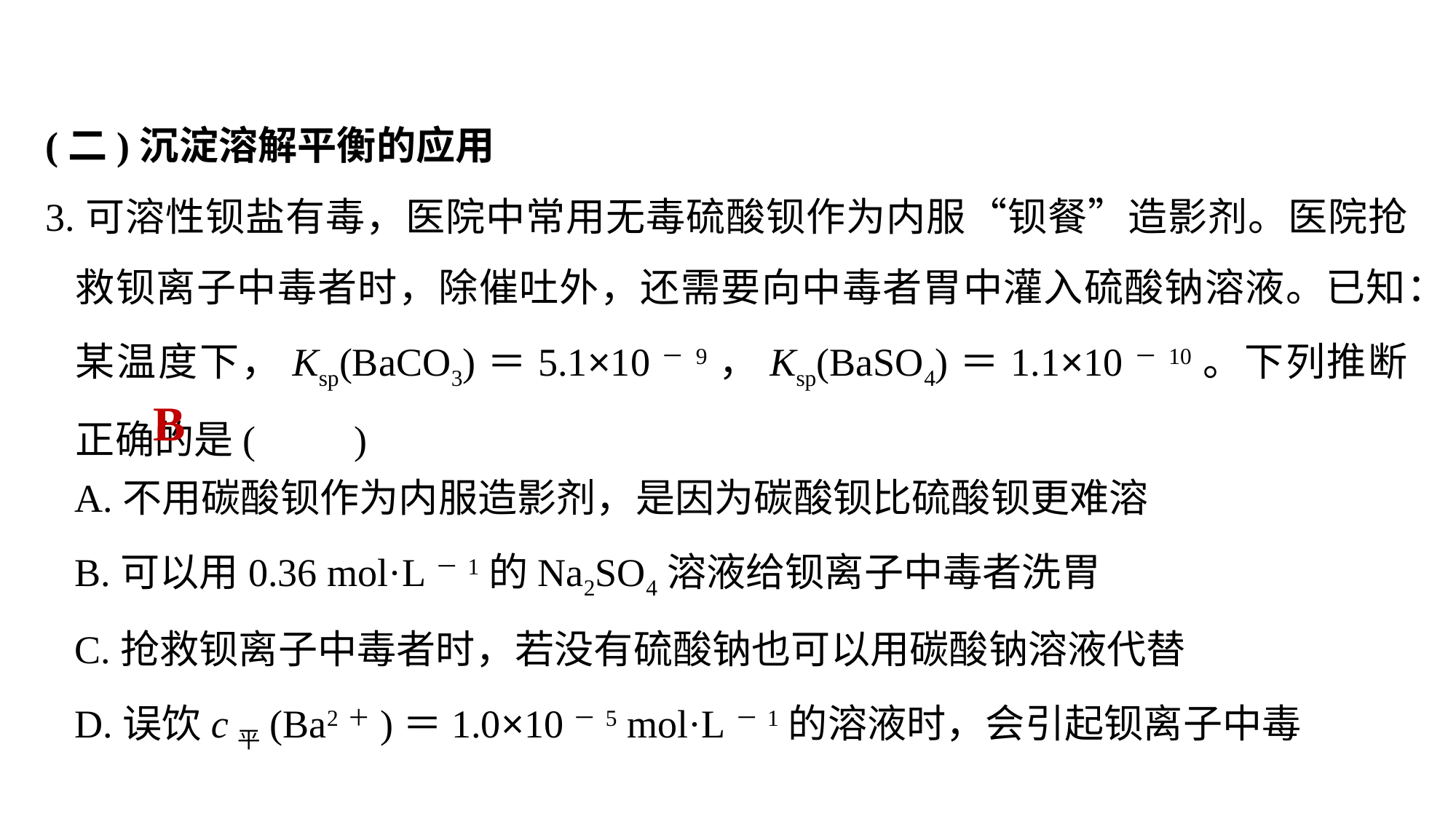

(二)沉淀溶解平衡的应用
3.可溶性钡盐有毒，医院中常用无毒硫酸钡作为内服“钡餐”造影剂。医院抢救钡离子中毒者时，除催吐外，还需要向中毒者胃中灌入硫酸钠溶液。已知：某温度下，Ksp(BaCO3)＝5.1×10－9，Ksp(BaSO4)＝1.1×10－10。下列推断正确的是(　　)
B
A.不用碳酸钡作为内服造影剂，是因为碳酸钡比硫酸钡更难溶
B.可以用0.36 mol·L－1的Na2SO4溶液给钡离子中毒者洗胃
C.抢救钡离子中毒者时，若没有硫酸钠也可以用碳酸钠溶液代替
D.误饮c平(Ba2＋)＝1.0×10－5 mol·L－1的溶液时，会引起钡离子中毒